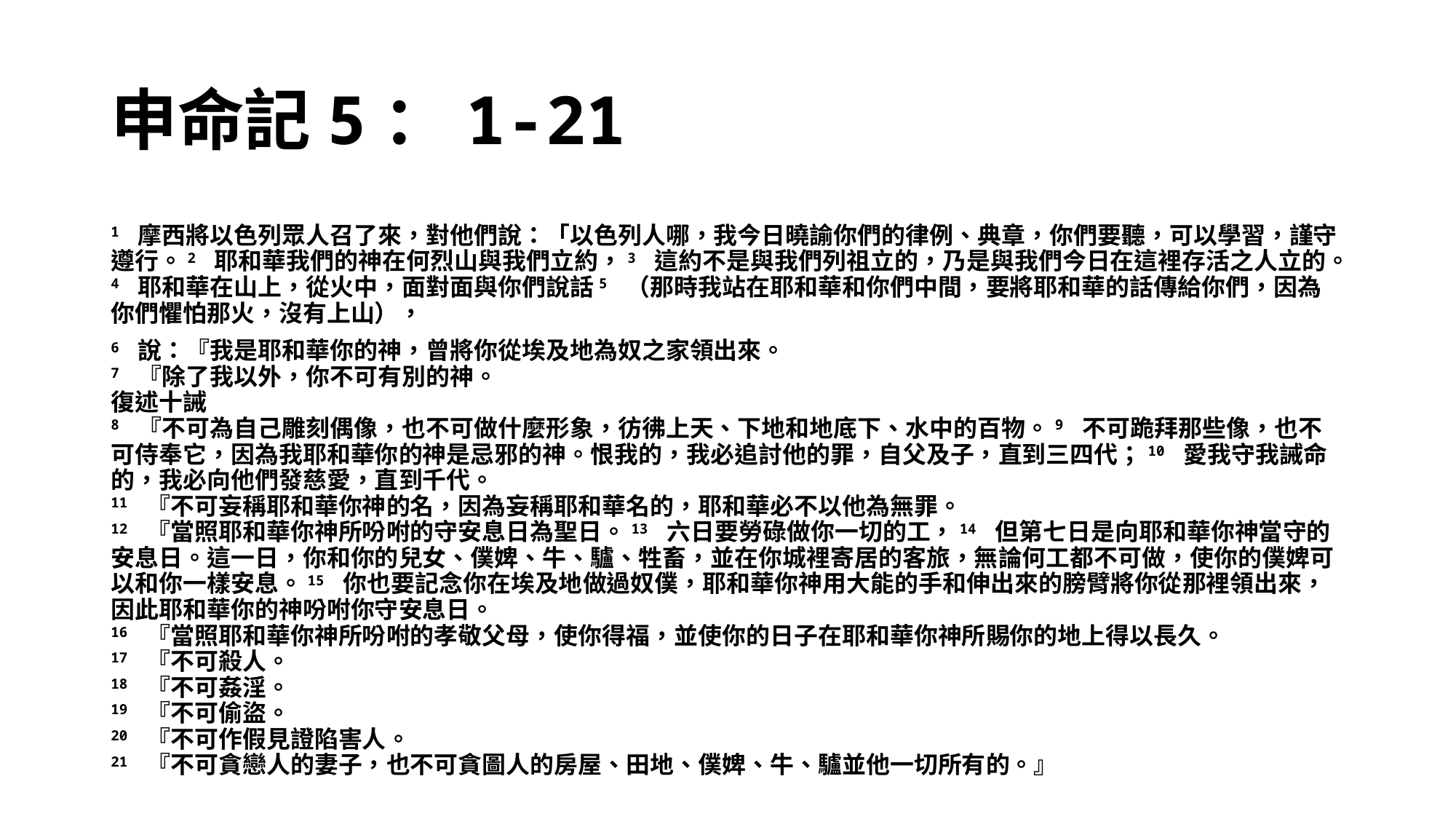

# 申命記5：1-21
1 摩西將以色列眾人召了來，對他們說：「以色列人哪，我今日曉諭你們的律例、典章，你們要聽，可以學習，謹守遵行。2 耶和華我們的神在何烈山與我們立約，3 這約不是與我們列祖立的，乃是與我們今日在這裡存活之人立的。4 耶和華在山上，從火中，面對面與你們說話5 （那時我站在耶和華和你們中間，要將耶和華的話傳給你們，因為你們懼怕那火，沒有上山），
6 說：『我是耶和華你的神，曾將你從埃及地為奴之家領出來。
7 『除了我以外，你不可有別的神。
復述十誡
8 『不可為自己雕刻偶像，也不可做什麼形象，彷彿上天、下地和地底下、水中的百物。9 不可跪拜那些像，也不可侍奉它，因為我耶和華你的神是忌邪的神。恨我的，我必追討他的罪，自父及子，直到三四代；10 愛我守我誡命的，我必向他們發慈愛，直到千代。
11 『不可妄稱耶和華你神的名，因為妄稱耶和華名的，耶和華必不以他為無罪。
12 『當照耶和華你神所吩咐的守安息日為聖日。13 六日要勞碌做你一切的工，14 但第七日是向耶和華你神當守的安息日。這一日，你和你的兒女、僕婢、牛、驢、牲畜，並在你城裡寄居的客旅，無論何工都不可做，使你的僕婢可以和你一樣安息。15 你也要記念你在埃及地做過奴僕，耶和華你神用大能的手和伸出來的膀臂將你從那裡領出來，因此耶和華你的神吩咐你守安息日。
16 『當照耶和華你神所吩咐的孝敬父母，使你得福，並使你的日子在耶和華你神所賜你的地上得以長久。
17 『不可殺人。
18 『不可姦淫。
19 『不可偷盜。
20 『不可作假見證陷害人。
21 『不可貪戀人的妻子，也不可貪圖人的房屋、田地、僕婢、牛、驢並他一切所有的。』